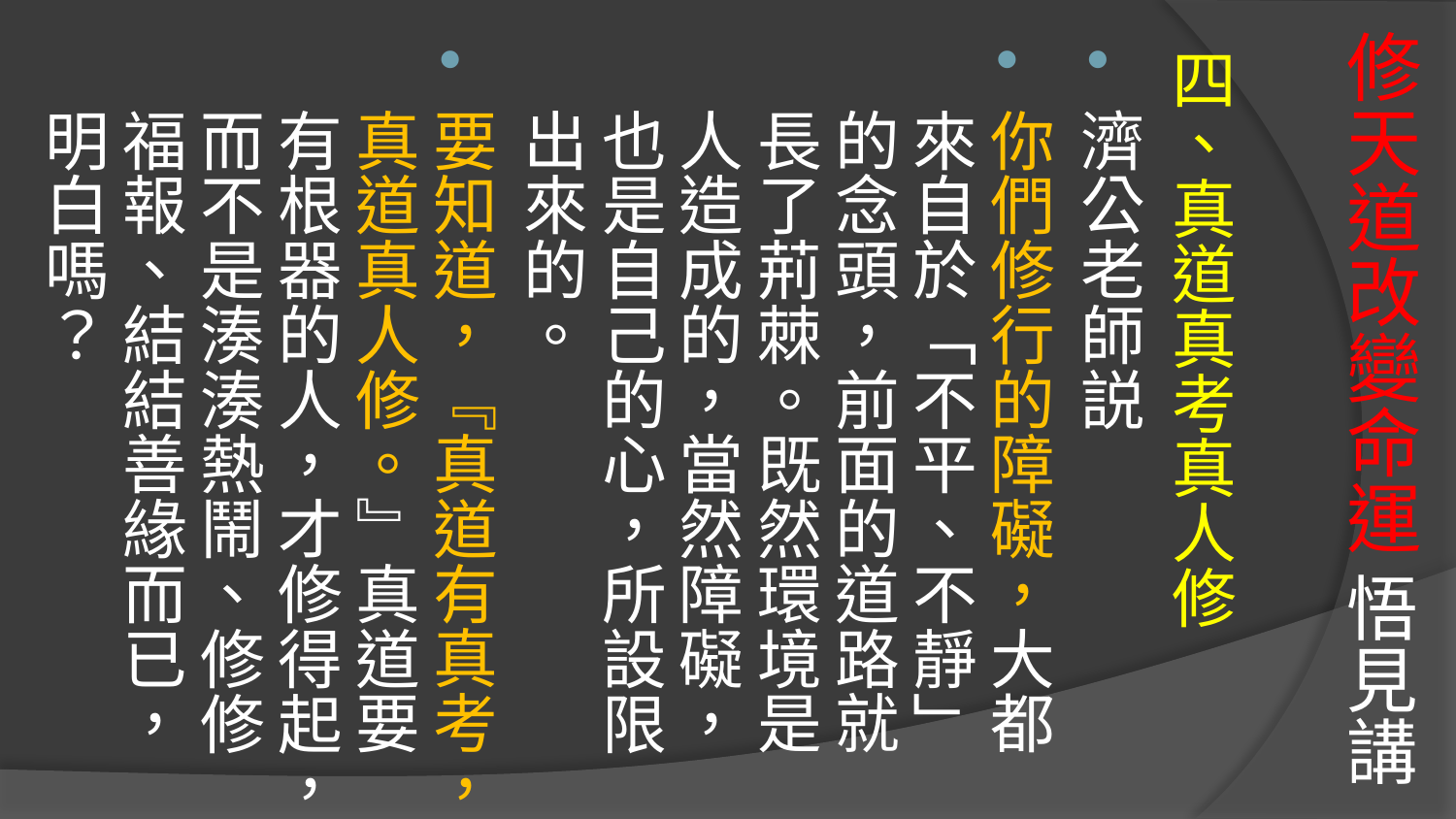

# 修天道改變命運 悟見講
四、真道真考真人修
濟公老師説
你們修行的障礙，大都來自於「不平、不靜」的念頭，前面的道路就長了荊棘。既然環境是人造成的，當然障礙，也是自己的心，所設限出來的。
要知道，『真道有真考，真道真人修。』真道要有根器的人，才修得起，而不是湊湊熱鬧、修修福報、結結善緣而已，明白嗎？